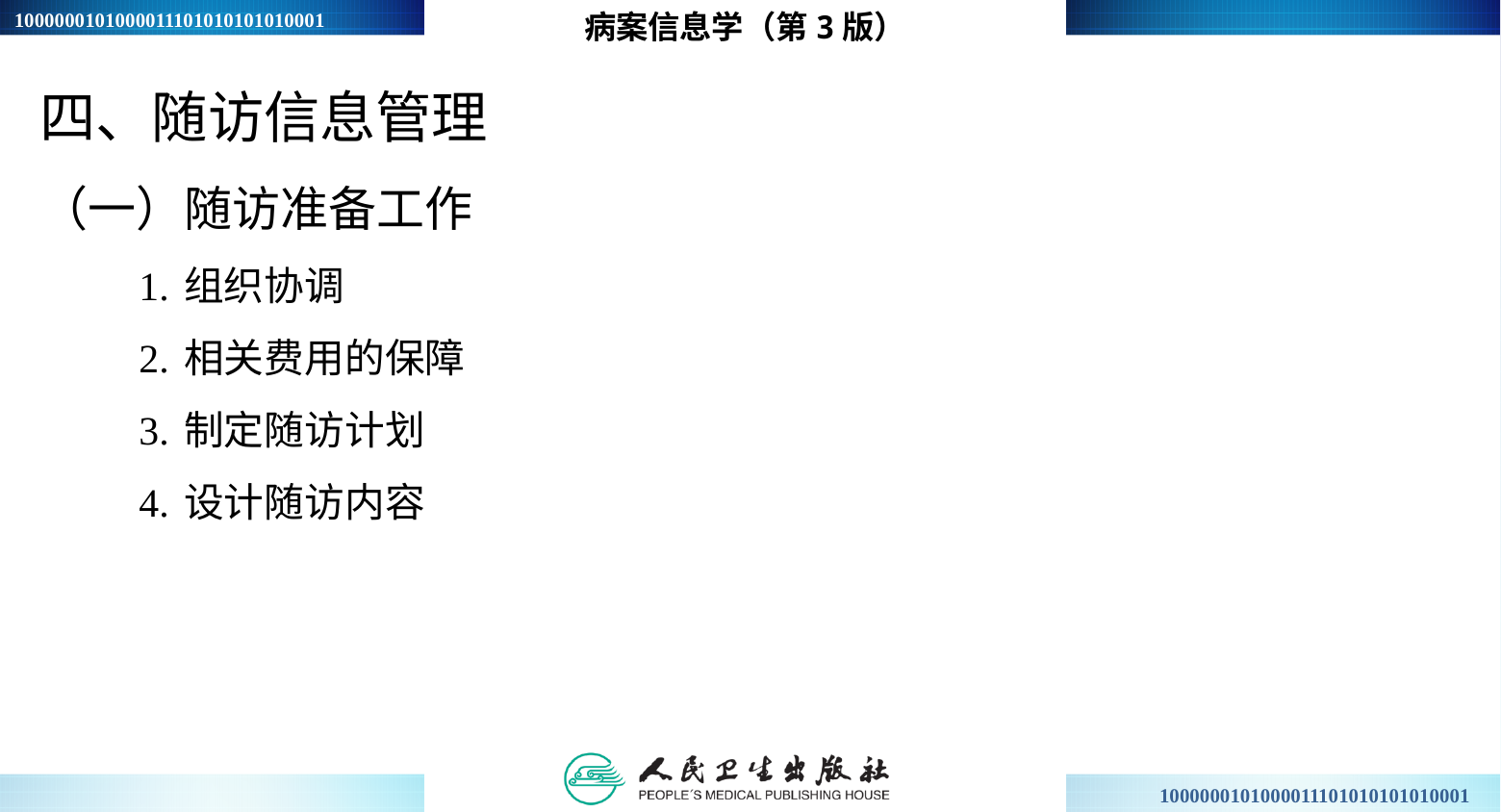

病案信息学（第3版）
四、随访信息管理
（一）随访准备工作
1.	组织协调
2.	相关费用的保障
3.	制定随访计划
4.	设计随访内容